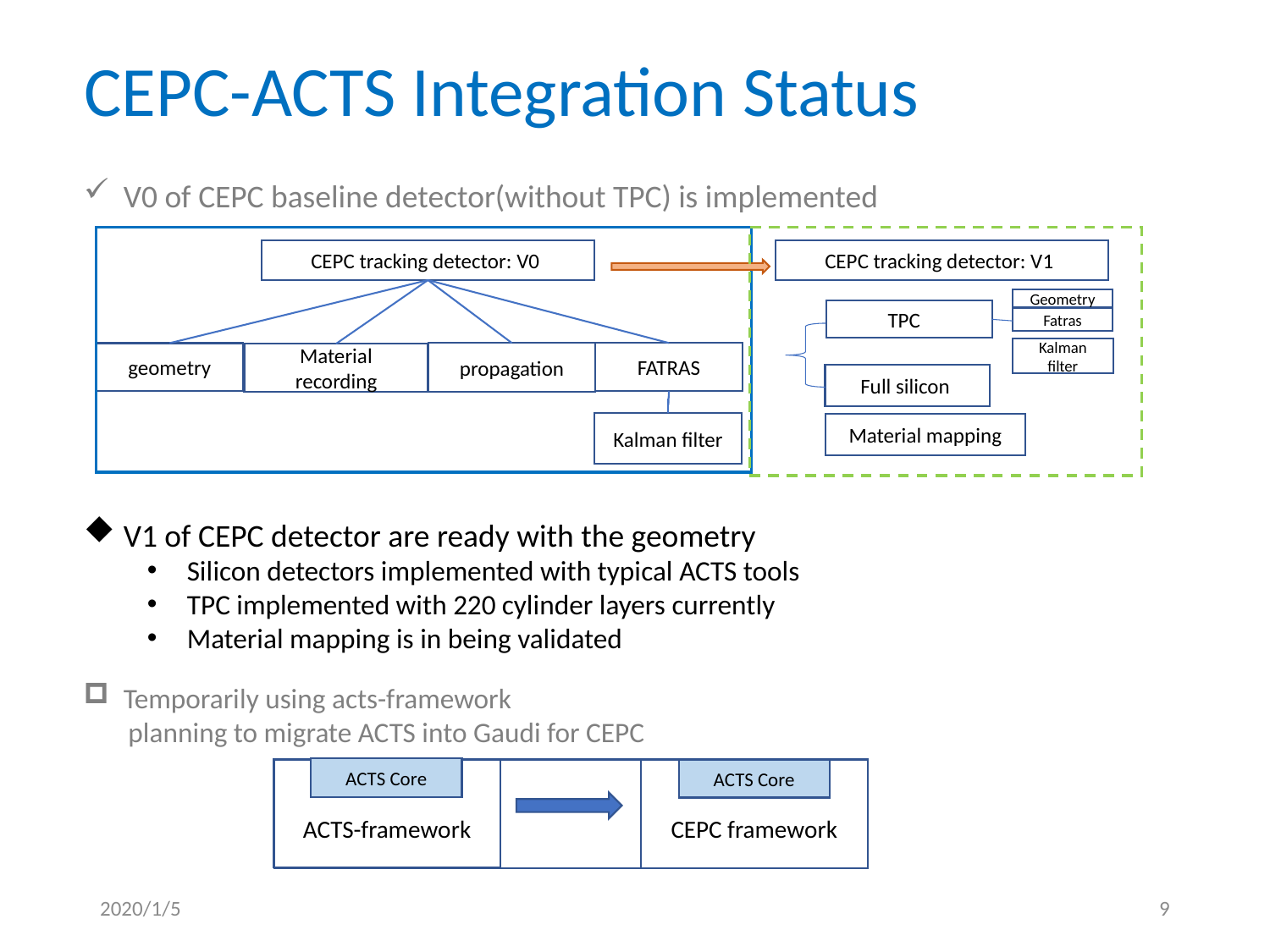

# CEPC-ACTS Integration Status
V0 of CEPC baseline detector(without TPC) is implemented

高能物理计算资源的挑战,
CEPC tracking detector: V0
CEPC tracking detector: V1

Geometry
Fatras
TPC

propagation
FATRAS
geometry
Material recording
Full silicon
Kalman filter
Material mapping
Kalman filter
V1 of CEPC detector are ready with the geometry
Silicon detectors implemented with typical ACTS tools
TPC implemented with 220 cylinder layers currently
Material mapping is in being validated
Temporarily using acts-framework
       planning to migrate ACTS into Gaudi for CEPC
ACTS Core

ACTS-framework

CEPC framework

ACTS Core

2020/1/5
9